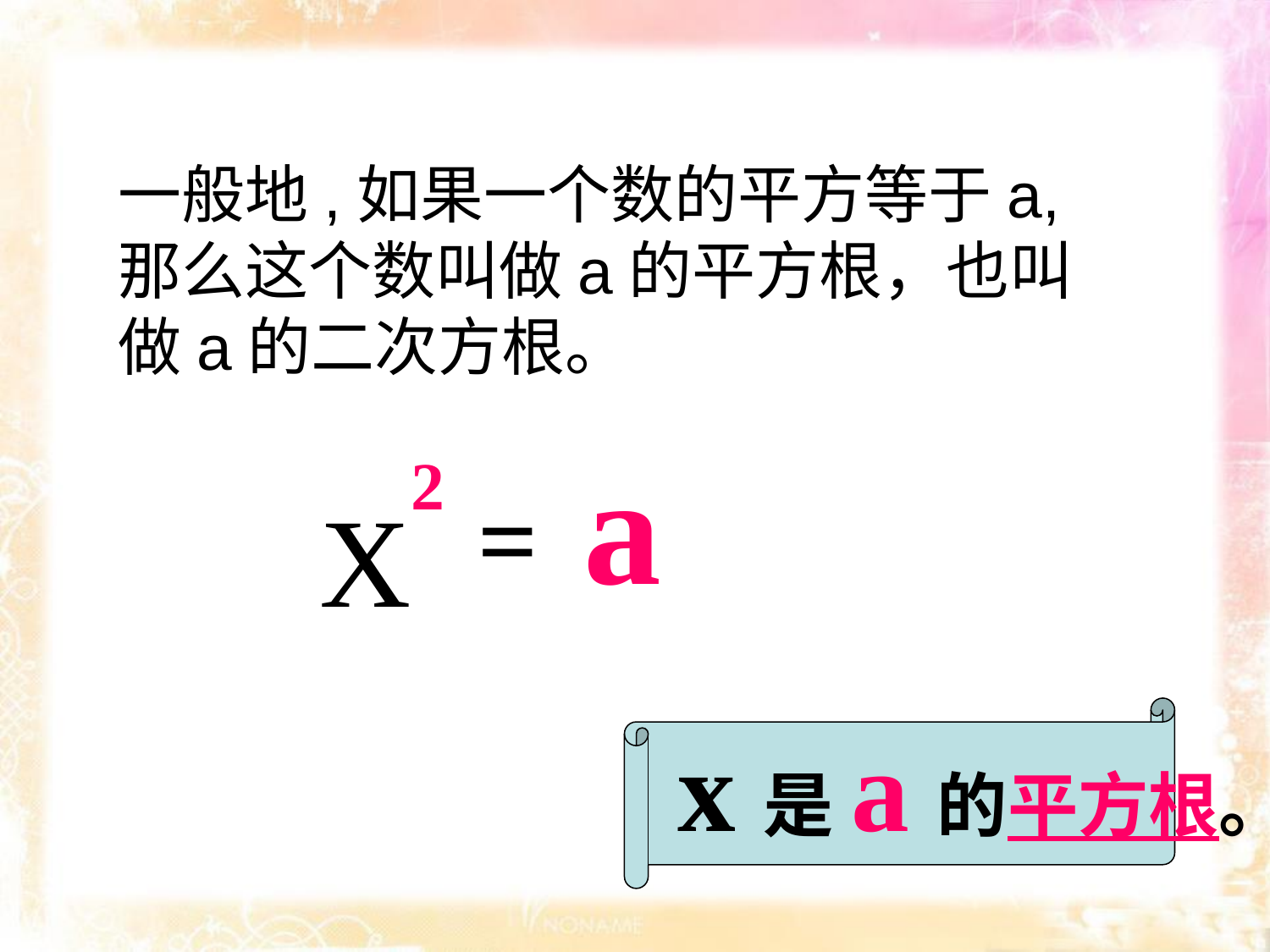

一般地,如果一个数的平方等于a,那么这个数叫做a的平方根，也叫做a的二次方根。
a
X2
=

x是a的平方根。